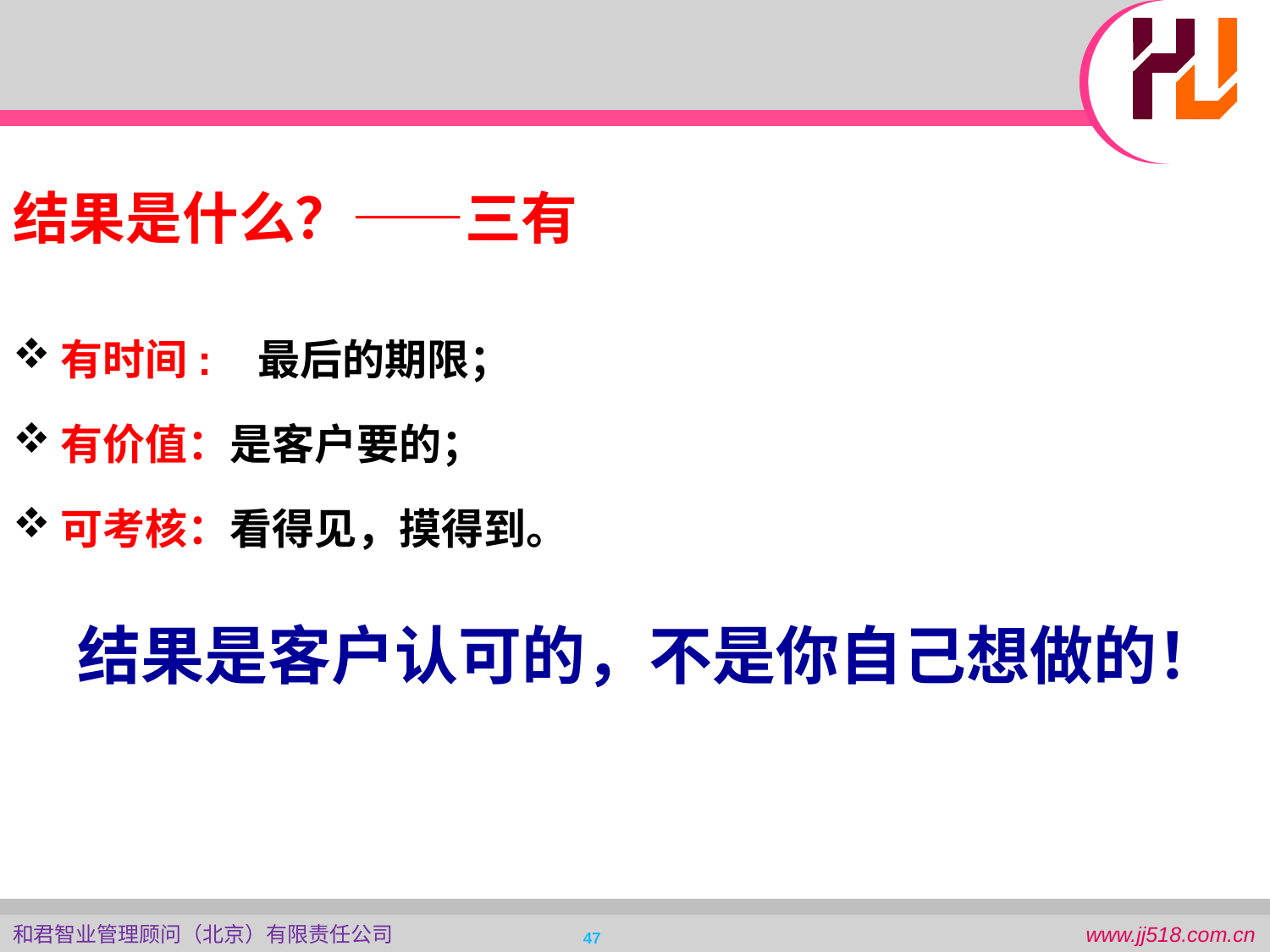

结果是什么？——三有

有时间:   最后的期限；
有价值：是客户要的；
可考核：看得见，摸得到。

       结果是客户认可的，不是你自己想做的！
47